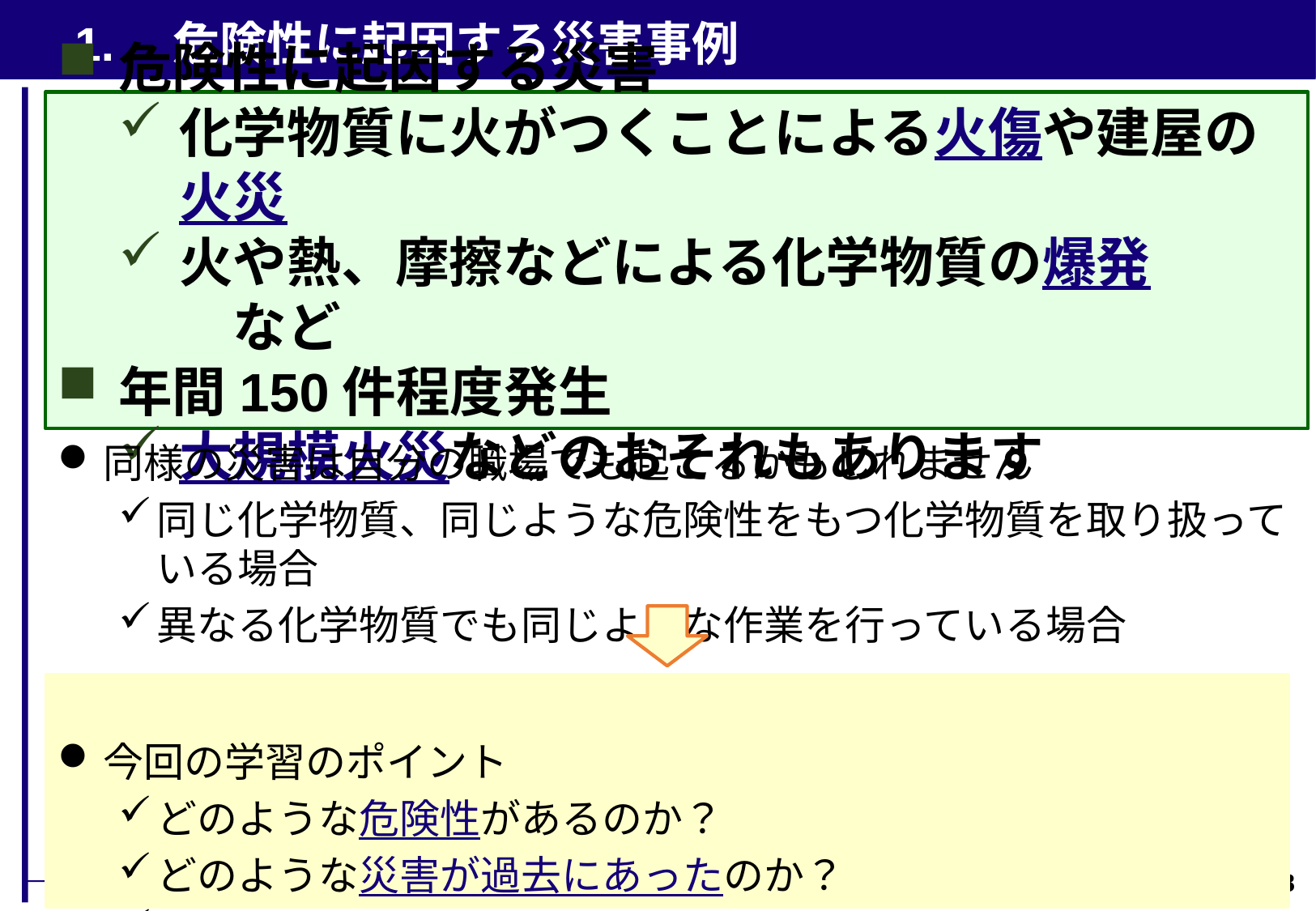

1.　危険性に起因する災害事例
危険性に起因する災害
化学物質に火がつくことによる火傷や建屋の火災
火や熱、摩擦などによる化学物質の爆発　　　など
年間150件程度発生
大規模火災などのおそれもあります
同様の災害は自分の職場でも起こるかもしれません
同じ化学物質、同じような危険性をもつ化学物質を取り扱っている場合
異なる化学物質でも同じような作業を行っている場合

今回の学習のポイント
どのような危険性があるのか？
どのような災害が過去にあったのか？
火災や爆発を防ぐにはどうすればいいのか？

3